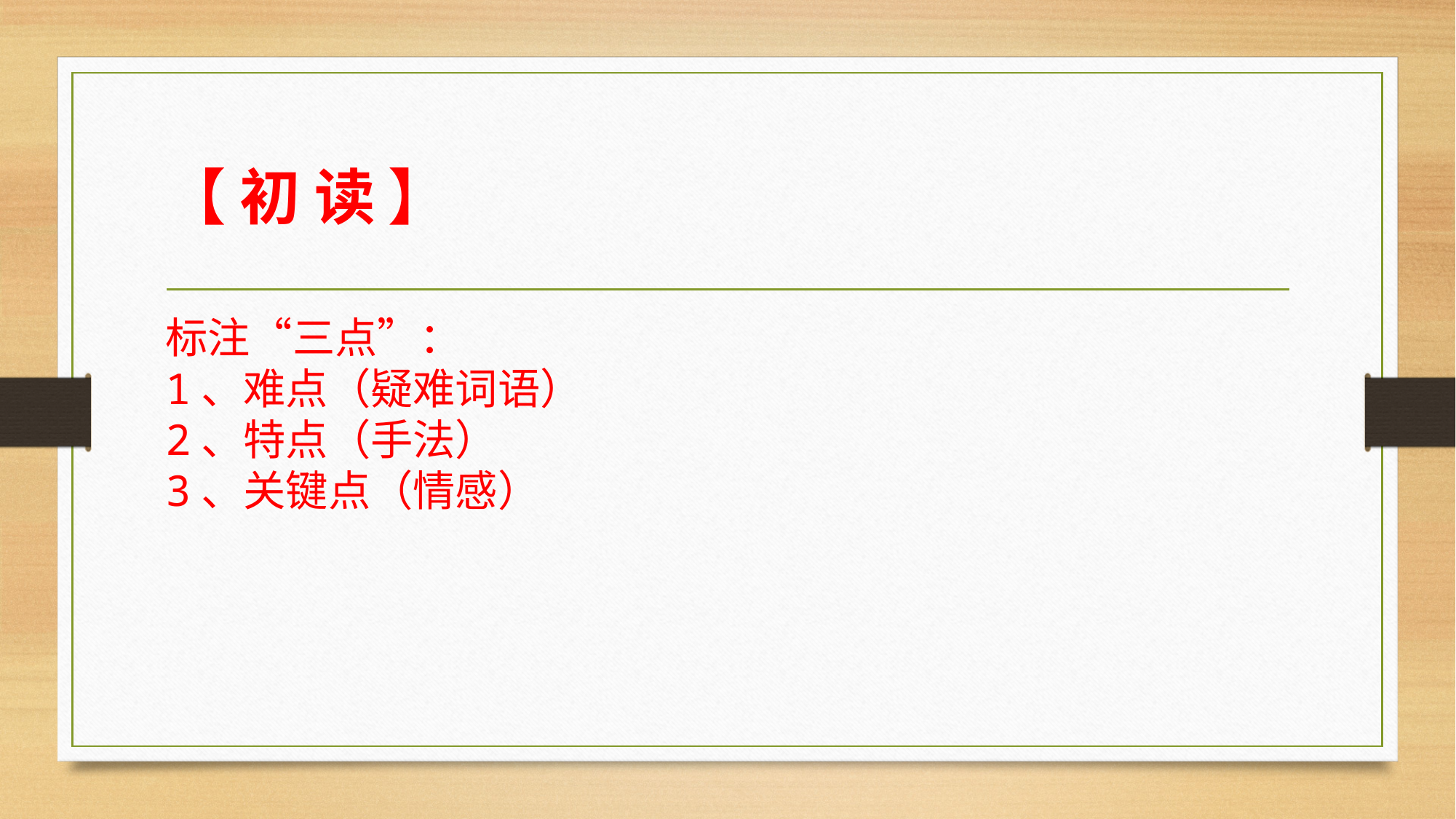

【 初 读 】
标注“三点”：
1、难点（疑难词语）
2、特点（手法）
3、关键点（情感）